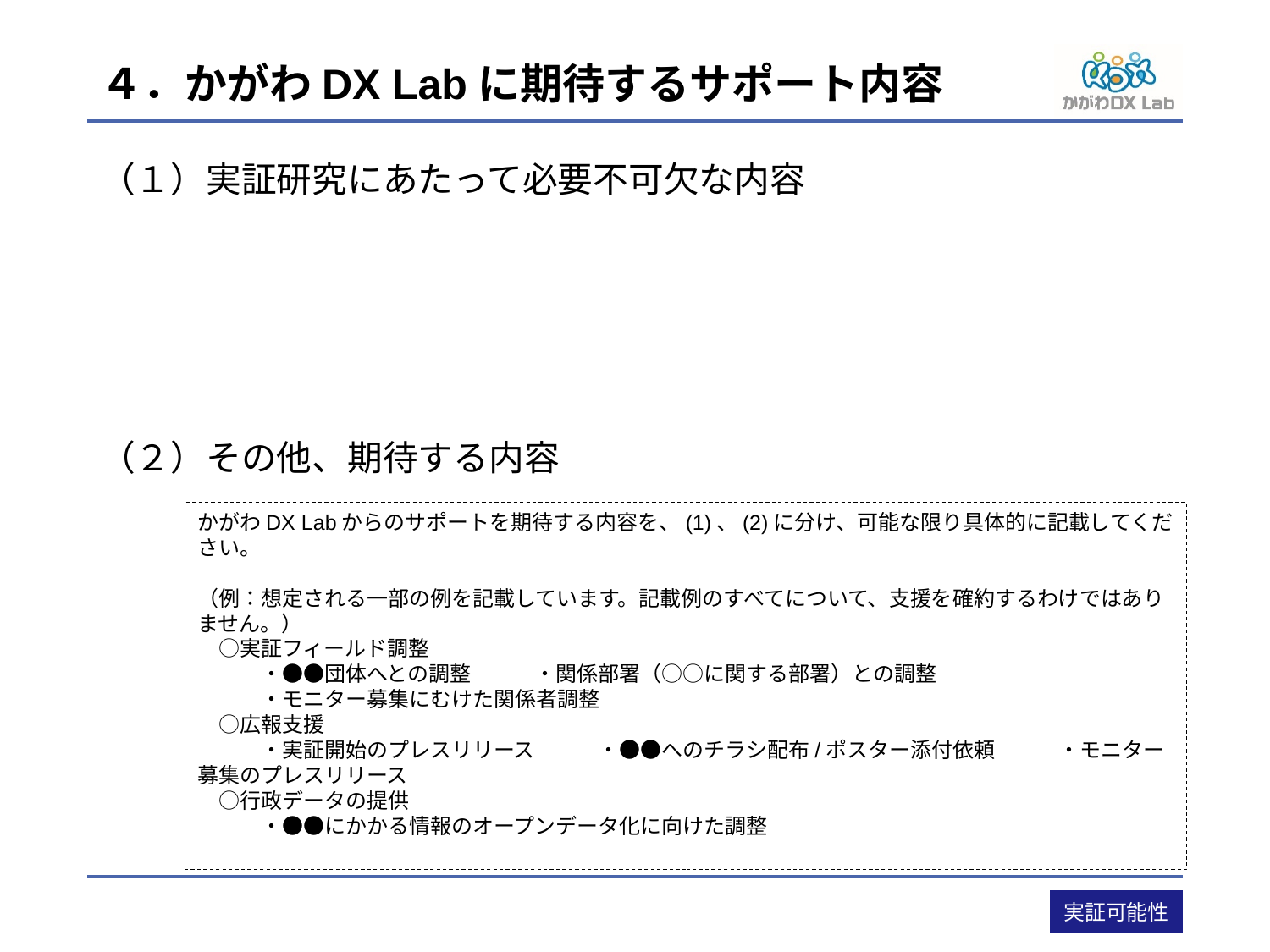

# ４．かがわDX Labに期待するサポート内容
（１）実証研究にあたって必要不可欠な内容

（２）その他、期待する内容
かがわDX Labからのサポートを期待する内容を、(1)、(2)に分け、可能な限り具体的に記載してください。

（例：想定される一部の例を記載しています。記載例のすべてについて、支援を確約するわけではありません。）
　○実証フィールド調整
　　　・●●団体へとの調整　　　・関係部署（○○に関する部署）との調整
　　　・モニター募集にむけた関係者調整
　○広報支援
　　　・実証開始のプレスリリース　　　・●●へのチラシ配布/ポスター添付依頼　　　・モニター募集のプレスリリース
　○行政データの提供
　　　・●●にかかる情報のオープンデータ化に向けた調整

実証可能性